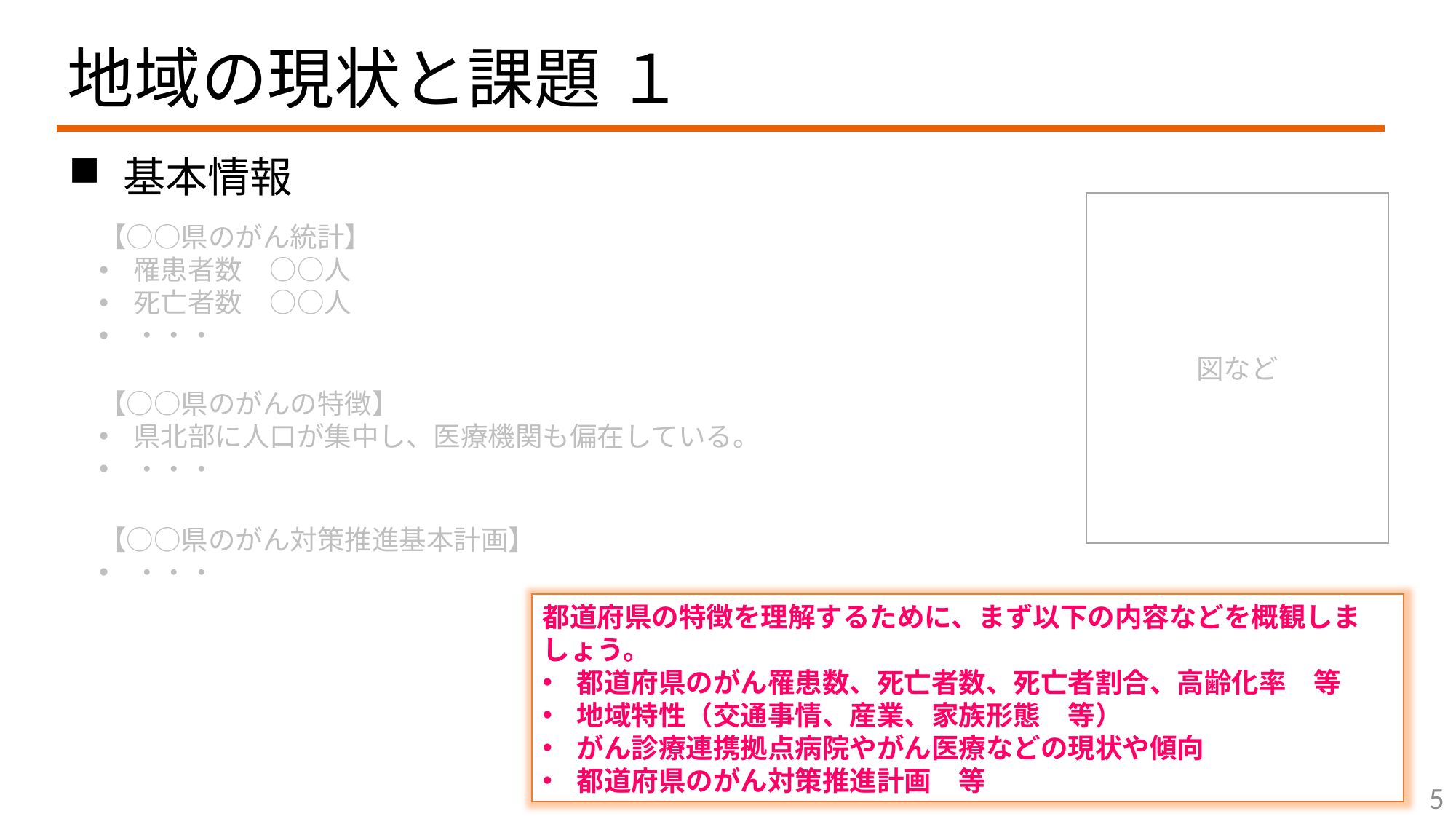

# 地域の現状と課題 １
基本情報
図など
【○○県のがん統計】
罹患者数　○○人
死亡者数　○○人
・・・
【○○県のがんの特徴】
県北部に人口が集中し、医療機関も偏在している。
・・・
【○○県のがん対策推進基本計画】
・・・
都道府県の特徴を理解するために、まず以下の内容などを概観しましょう。
都道府県のがん罹患数、死亡者数、死亡者割合、高齢化率　等
地域特性（交通事情、産業、家族形態　等）
がん診療連携拠点病院やがん医療などの現状や傾向
都道府県のがん対策推進計画　等
5